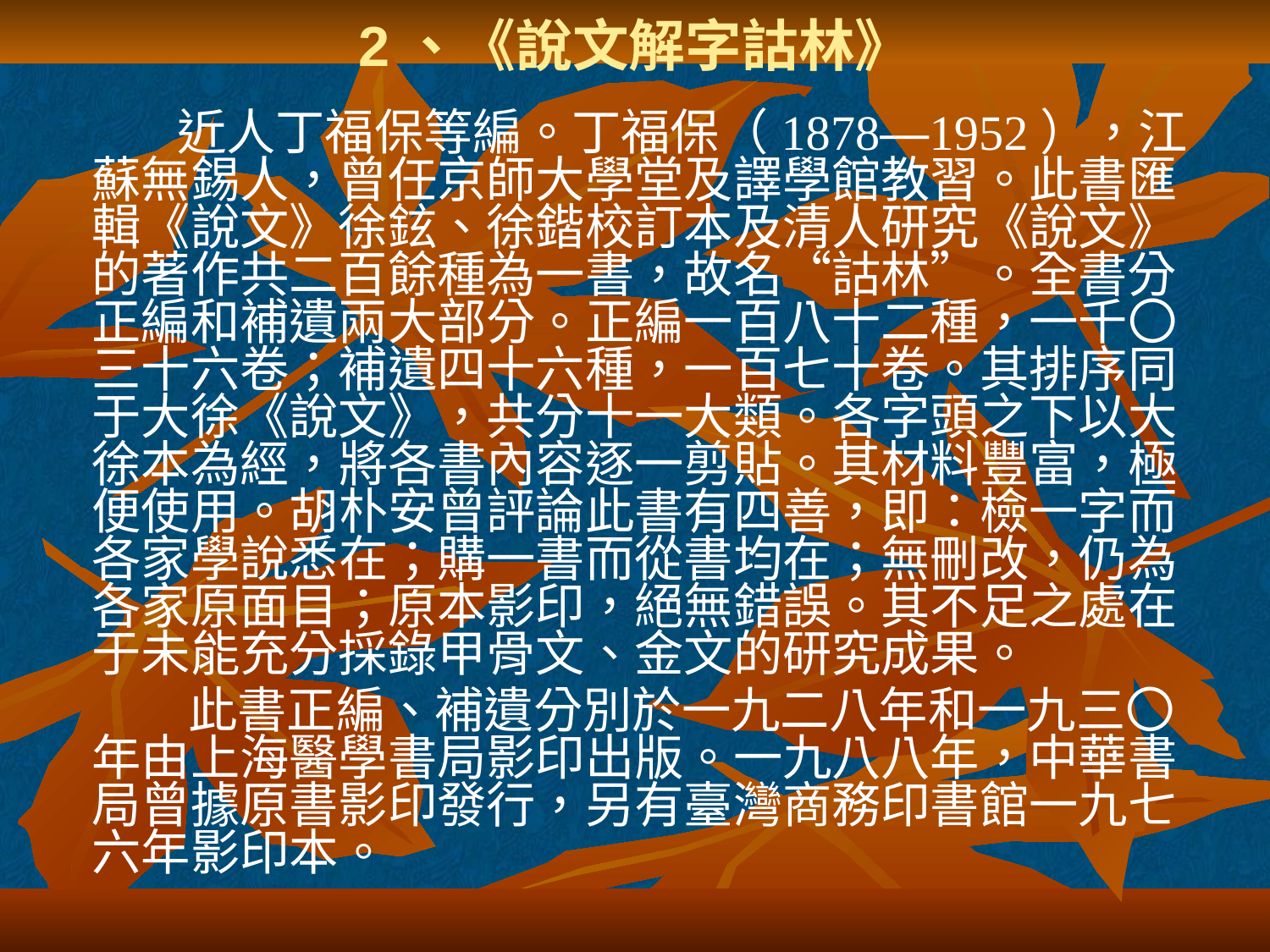

# 2、《說文解字詁林》
           近人丁福保等編。丁福保（1878—1952），江蘇無錫人，曾任京師大學堂及譯學館教習。此書匯輯《說文》徐鉉、徐鍇校訂本及清人研究《說文》的著作共二百餘種為一書，故名“詁林”。全書分正編和補遺兩大部分。正編一百八十二種，一千〇三十六卷；補遺四十六種，一百七十卷。其排序同于大徐《說文》，共分十一大類。各字頭之下以大徐本為經，將各書內容逐一剪貼。其材料豐富，極便使用。胡朴安曾評論此書有四善，即：檢一字而各家學說悉在；購一書而從書均在；無刪改，仍為各家原面目；原本影印，絕無錯誤。其不足之處在于未能充分採錄甲骨文、金文的研究成果。
            此書正編、補遺分別於一九二八年和一九三〇年由上海醫學書局影印出版。一九八八年，中華書局曾據原書影印發行，另有臺灣商務印書館一九七六年影印本。